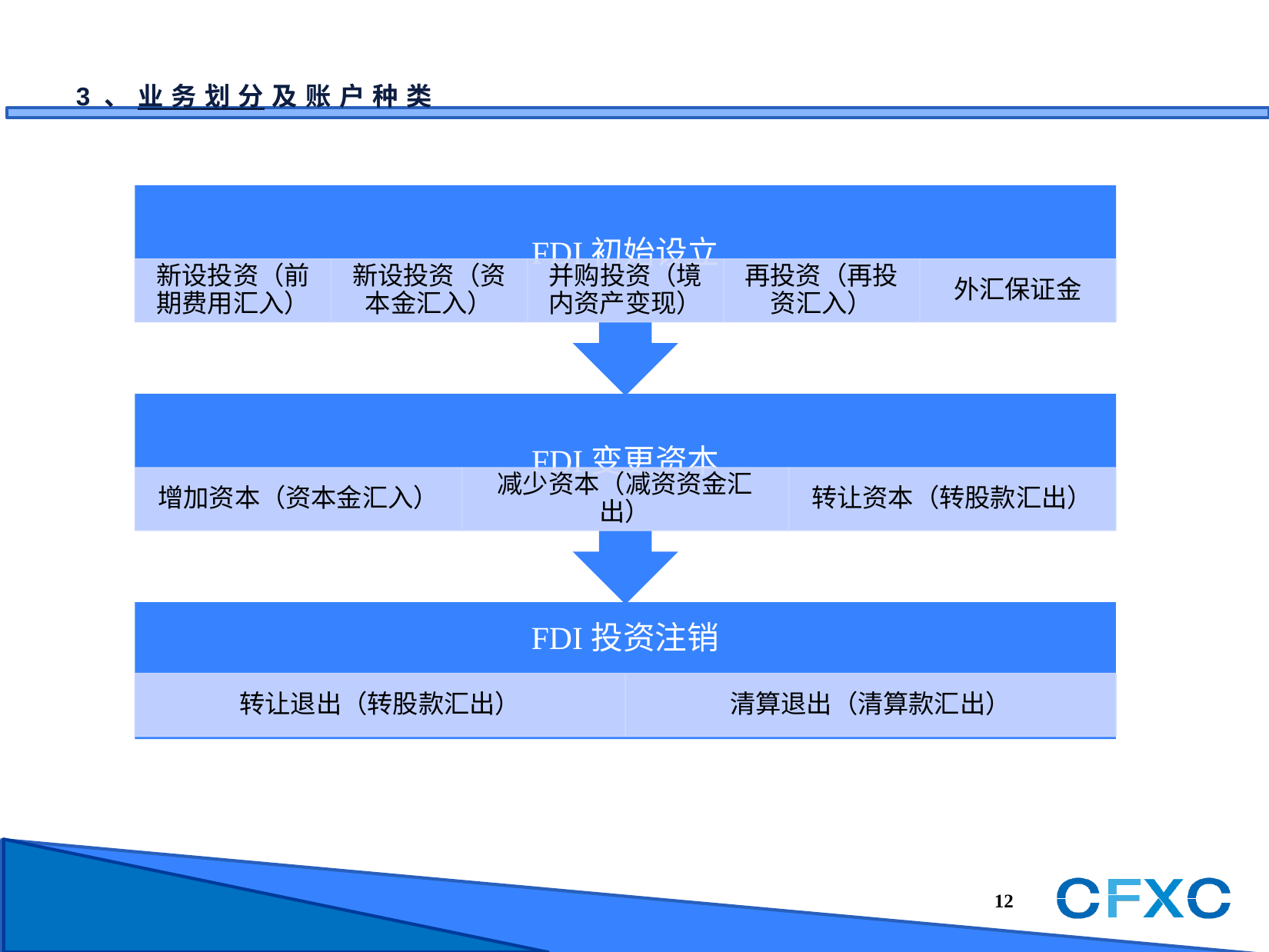

3、业务划分及账户种类
FDI投资注销
转让退出（转股款汇出）
清算退出（清算款汇出）
FDI变更资本
增加资本（资本金汇入）
减少资本（减资资金汇出）
转让资本（转股款汇出）
FDI初始设立
新设投资（前期费用汇入）
新设投资（资本金汇入）
并购投资（境内资产变现）
再投资（再投资汇入）
外汇保证金
12